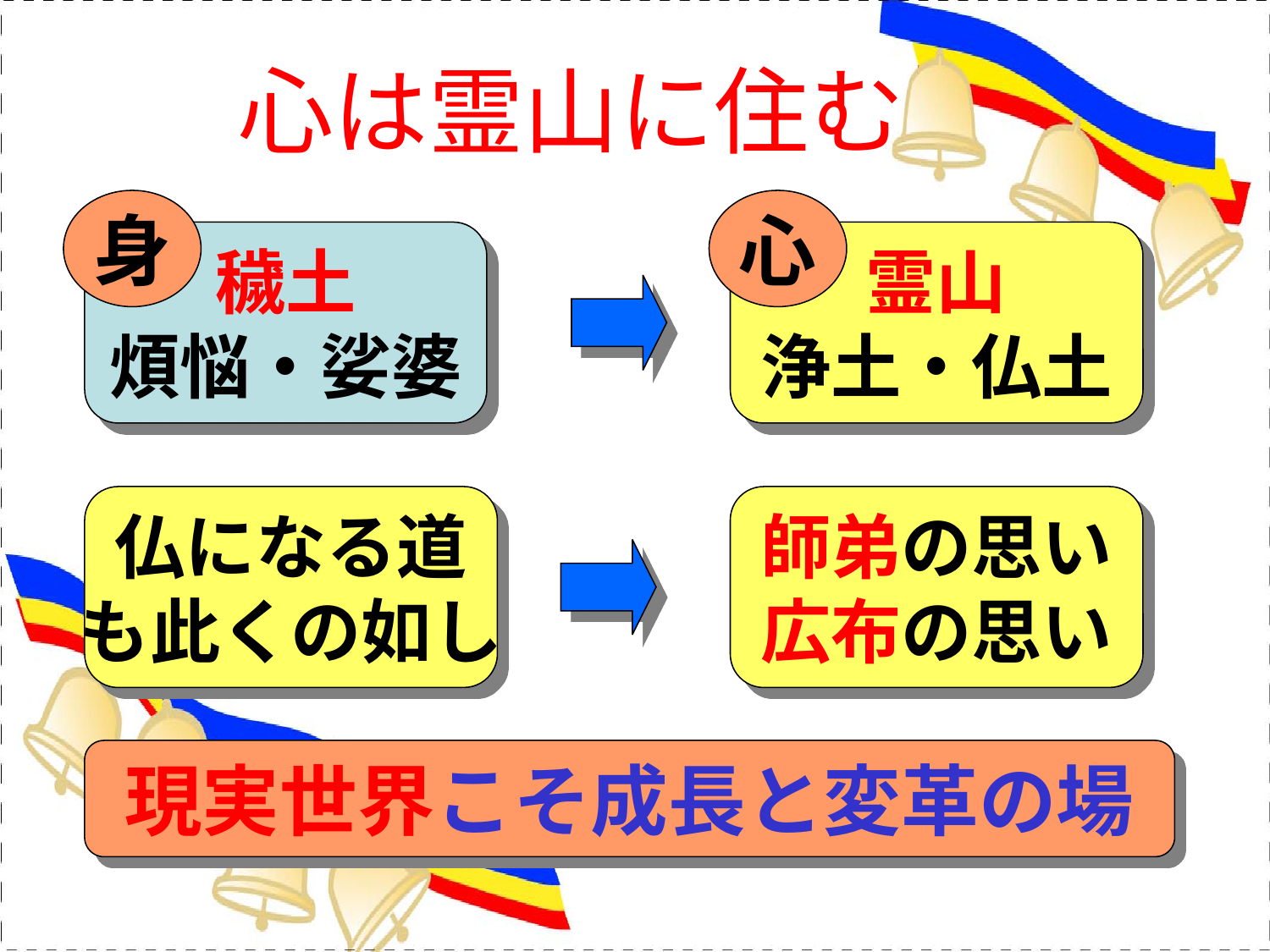

# 心は霊山に住む
身
心
穢土
煩悩・娑婆
霊山
浄土・仏土

仏になる道
も此くの如し
師弟の思い
広布の思い

現実世界こそ成長と変革の場